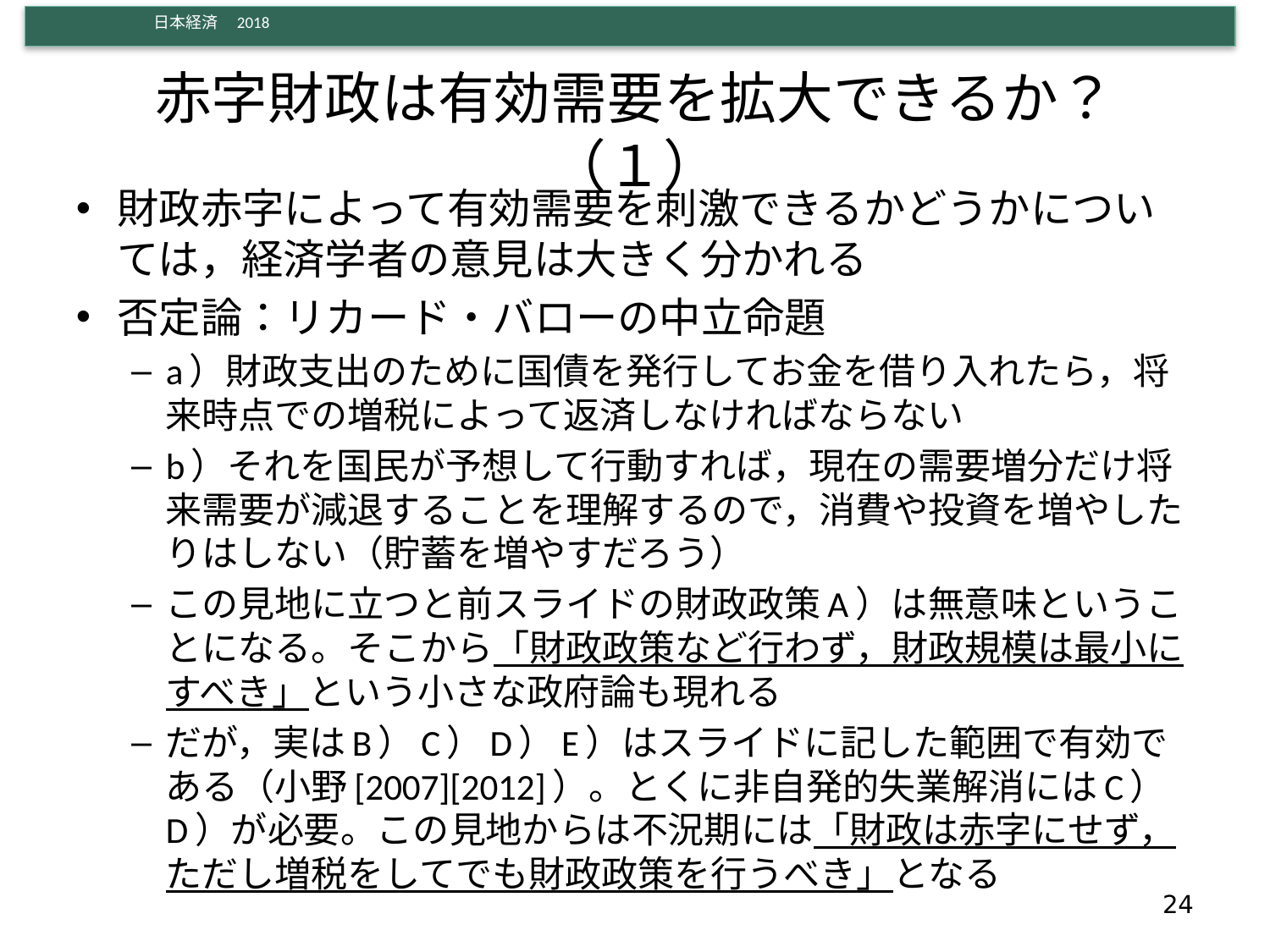

# 赤字財政は有効需要を拡大できるか？（１）
財政赤字によって有効需要を刺激できるかどうかについては，経済学者の意見は大きく分かれる
否定論：リカード・バローの中立命題
a）財政支出のために国債を発行してお金を借り入れたら，将来時点での増税によって返済しなければならない
b）それを国民が予想して行動すれば，現在の需要増分だけ将来需要が減退することを理解するので，消費や投資を増やしたりはしない（貯蓄を増やすだろう）
この見地に立つと前スライドの財政政策A）は無意味ということになる。そこから「財政政策など行わず，財政規模は最小にすべき」という小さな政府論も現れる
だが，実はB）C）D）E）はスライドに記した範囲で有効である（小野[2007][2012]）。とくに非自発的失業解消にはC）D）が必要。この見地からは不況期には「財政は赤字にせず，ただし増税をしてでも財政政策を行うべき」となる
24